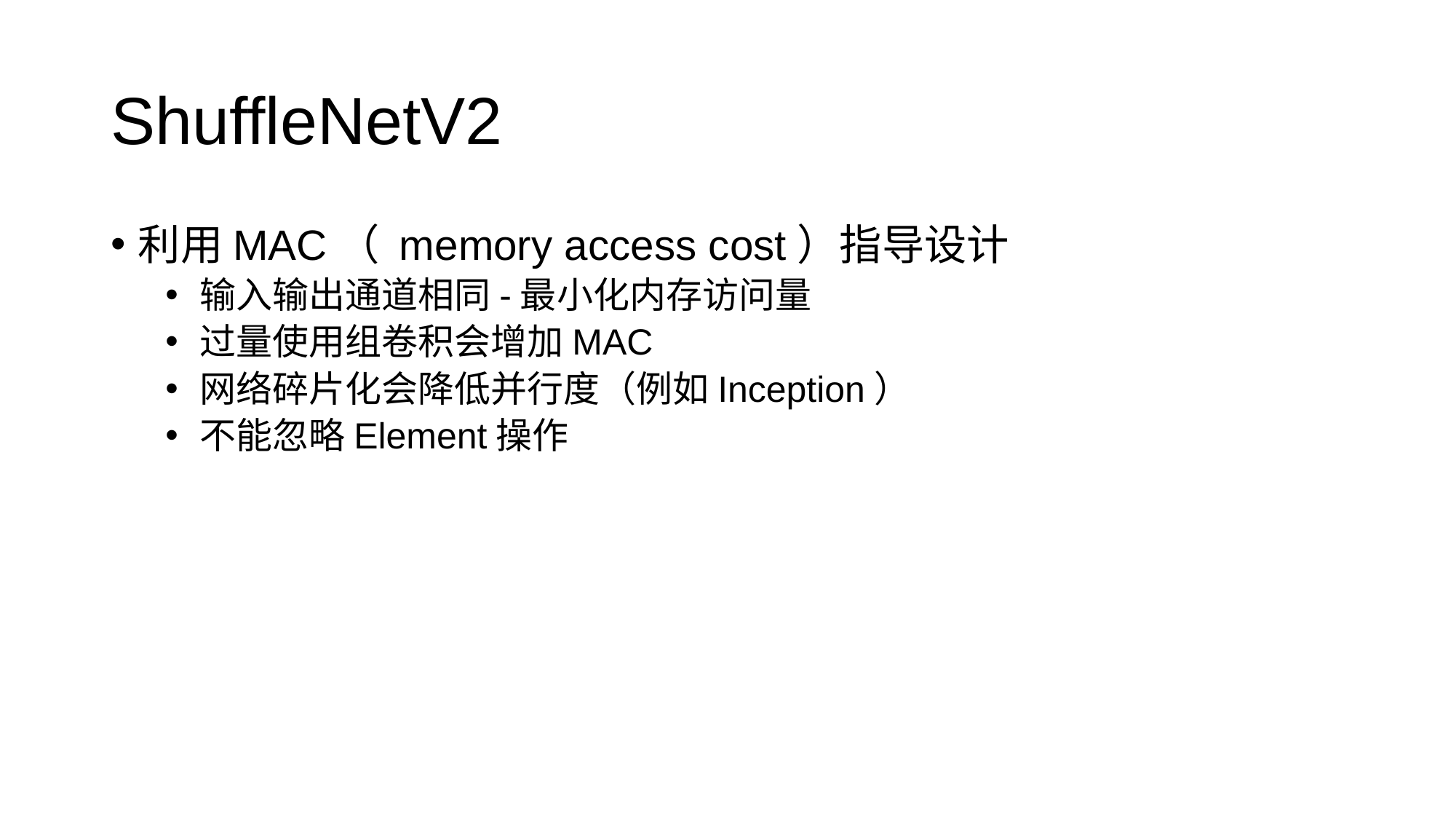

# ShuffleNetV2
利用MAC（ memory access cost）指导设计
输入输出通道相同-最小化内存访问量
过量使用组卷积会增加MAC
网络碎片化会降低并行度（例如Inception）
不能忽略Element操作